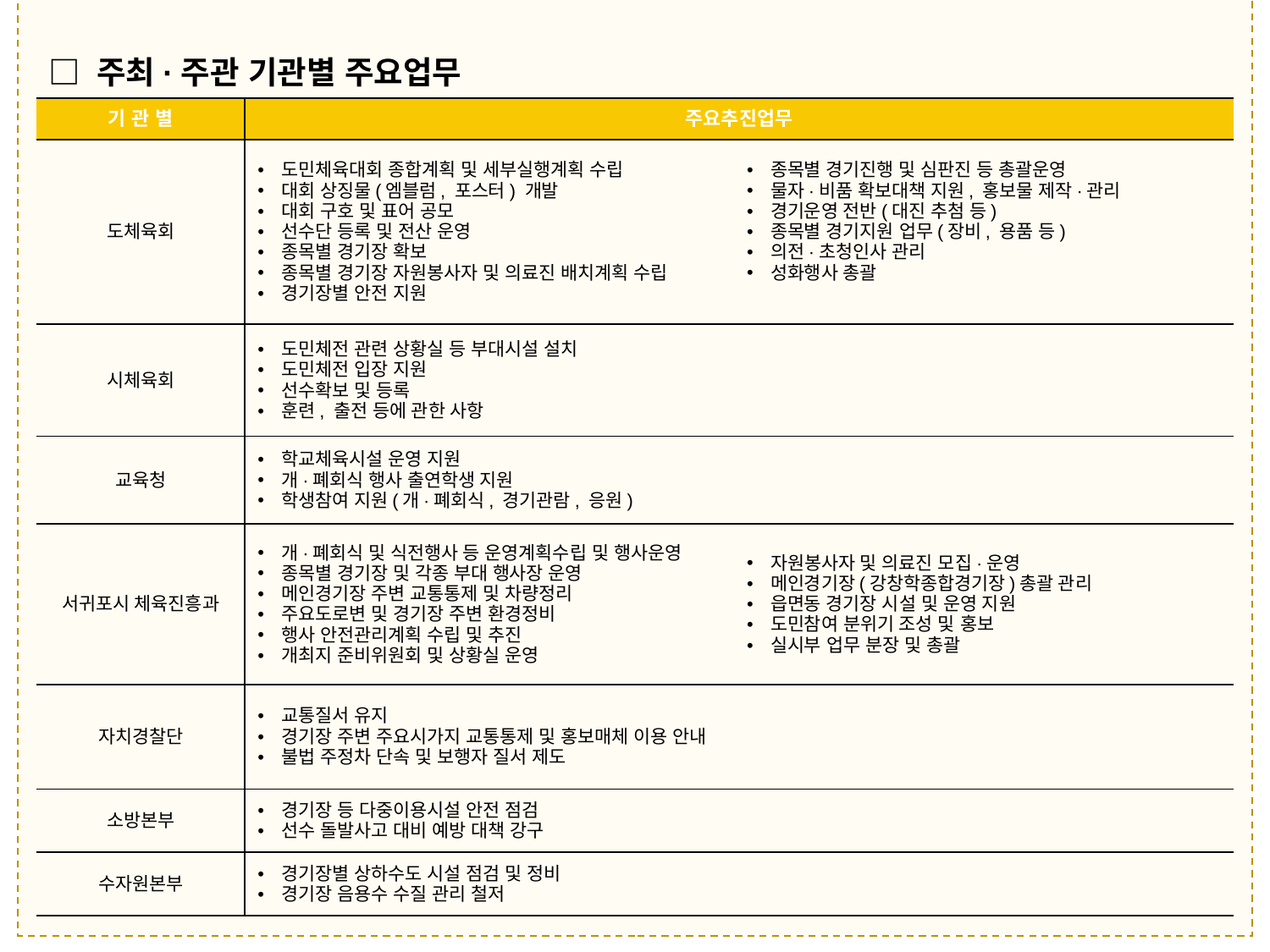

□ 주최·주관 기관별 주요업무
| 기 관 별 | 주요추진업무 |  |
| --- | --- | --- |
| 도체육회 | 도민체육대회 종합계획 및 세부실행계획 수립 대회 상징물(엠블럼, 포스터) 개발 대회 구호 및 표어 공모 선수단 등록 및 전산 운영 종목별 경기장 확보 종목별 경기장 자원봉사자 및 의료진 배치계획 수립 경기장별 안전 지원 | 종목별 경기진행 및 심판진 등 총괄운영 물자·비품 확보대책 지원, 홍보물 제작·관리 경기운영 전반(대진 추첨 등) 종목별 경기지원 업무(장비, 용품 등) 의전·초청인사 관리 성화행사 총괄 |
| 시체육회 | 도민체전 관련 상황실 등 부대시설 설치 도민체전 입장 지원 선수확보 및 등록 훈련, 출전 등에 관한 사항 |  |
| 교육청 | 학교체육시설 운영 지원 개·폐회식 행사 출연학생 지원 학생참여 지원(개·폐회식, 경기관람, 응원) |  |
| 서귀포시 체육진흥과 | 개·폐회식 및 식전행사 등 운영계획수립 및 행사운영 종목별 경기장 및 각종 부대 행사장 운영 메인경기장 주변 교통통제 및 차량정리 주요도로변 및 경기장 주변 환경정비 행사 안전관리계획 수립 및 추진 개최지 준비위원회 및 상황실 운영 | 자원봉사자 및 의료진 모집·운영 메인경기장(강창학종합경기장)총괄 관리 읍면동 경기장 시설 및 운영 지원 도민참여 분위기 조성 및 홍보 실시부 업무 분장 및 총괄 |
| 자치경찰단 | 교통질서 유지 경기장 주변 주요시가지 교통통제 및 홍보매체 이용 안내 불법 주정차 단속 및 보행자 질서 제도 |  |
| 소방본부 | 경기장 등 다중이용시설 안전 점검 선수 돌발사고 대비 예방 대책 강구 |  |
| 수자원본부 | 경기장별 상하수도 시설 점검 및 정비 경기장 음용수 수질 관리 철저 |  |